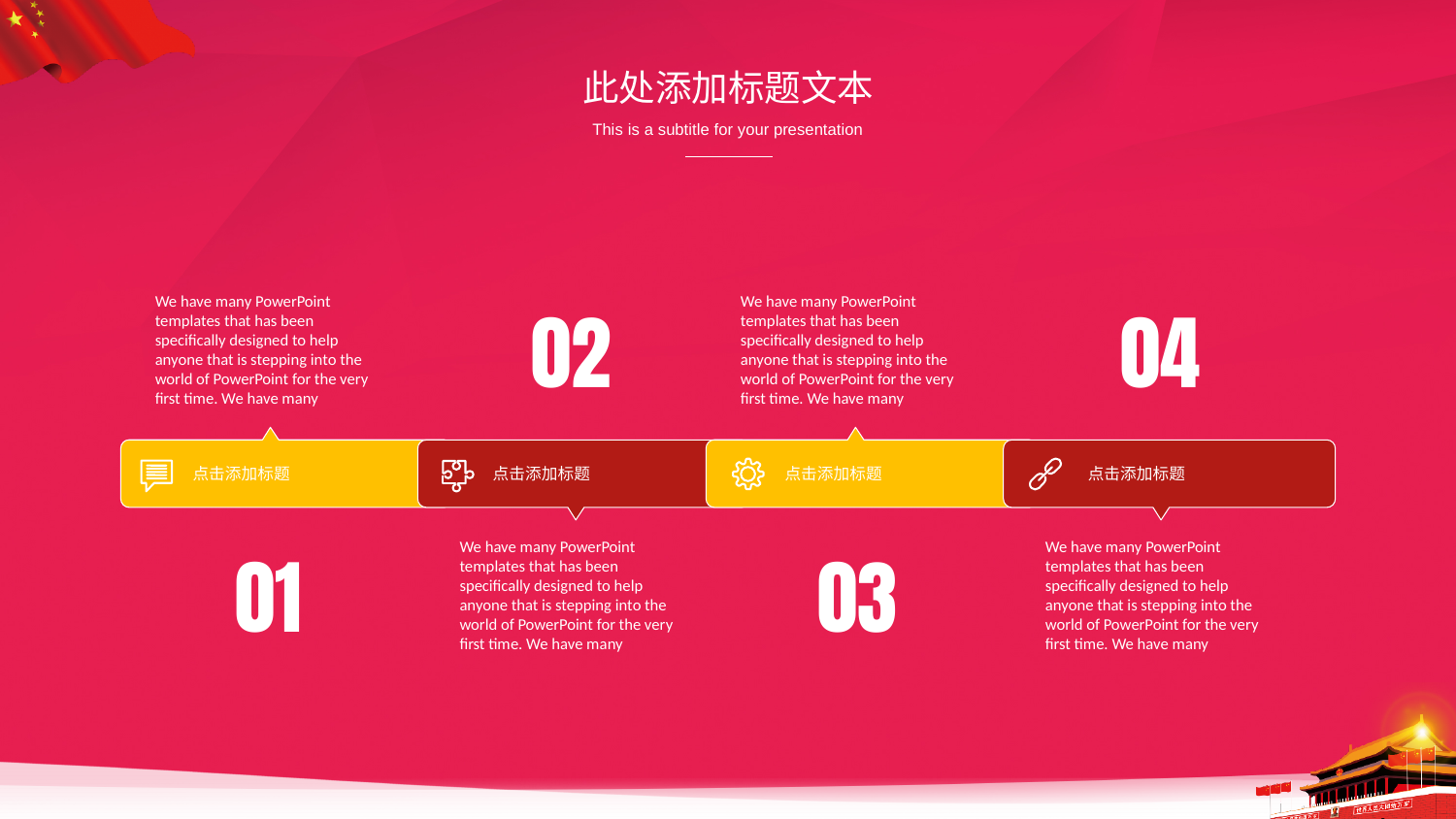

此处添加标题文本
This is a subtitle for your presentation
We have many PowerPoint templates that has been specifically designed to help anyone that is stepping into the world of PowerPoint for the very first time. We have many
We have many PowerPoint templates that has been specifically designed to help anyone that is stepping into the world of PowerPoint for the very first time. We have many
02
04

点击添加标题
点击添加标题
点击添加标题
点击添加标题

We have many PowerPoint templates that has been specifically designed to help anyone that is stepping into the world of PowerPoint for the very first time. We have many
We have many PowerPoint templates that has been specifically designed to help anyone that is stepping into the world of PowerPoint for the very first time. We have many
01
03